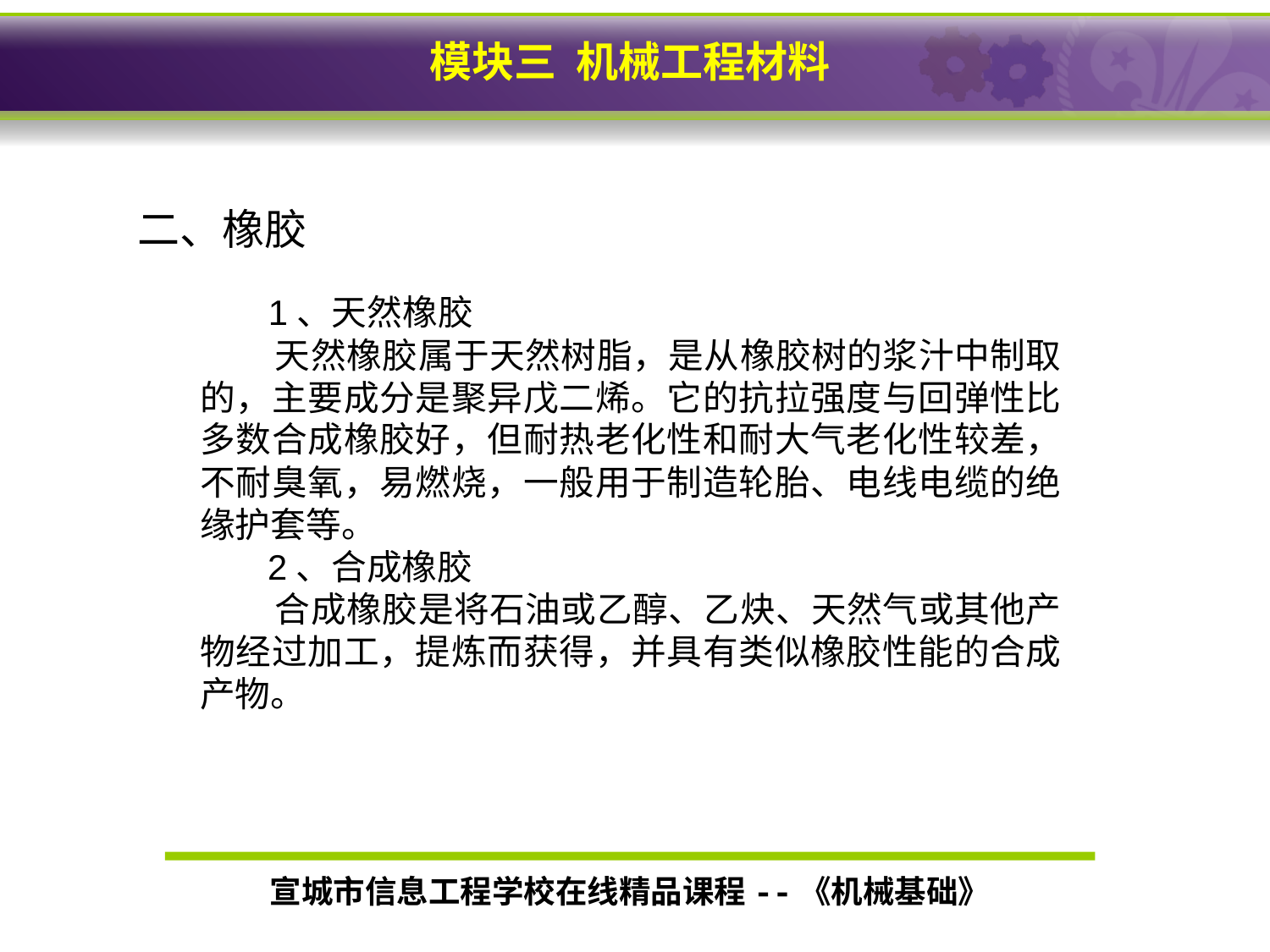

二、橡胶

 1、天然橡胶
 天然橡胶属于天然树脂，是从橡胶树的浆汁中制取的，主要成分是聚异戊二烯。它的抗拉强度与回弹性比多数合成橡胶好，但耐热老化性和耐大气老化性较差，不耐臭氧，易燃烧，一般用于制造轮胎、电线电缆的绝缘护套等。
 2、合成橡胶
 合成橡胶是将石油或乙醇、乙炔、天然气或其他产物经过加工，提炼而获得，并具有类似橡胶性能的合成产物。